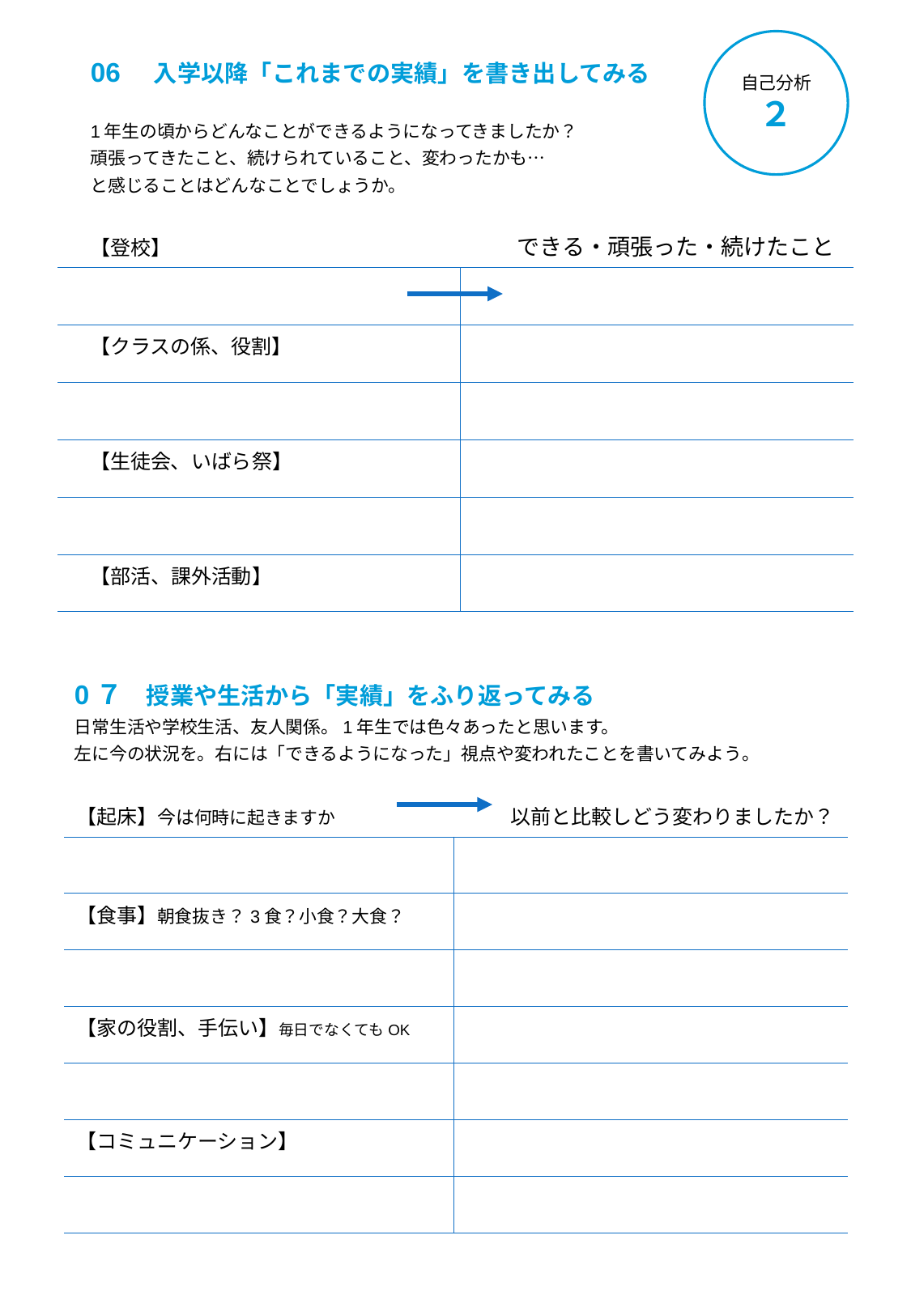

自己分析
２
06　入学以降「これまでの実績」を書き出してみる
1年生の頃からどんなことができるようになってきましたか？
頑張ってきたこと、続けられていること、変わったかも…
と感じることはどんなことでしょうか。
| 【登校】 | できる・頑張った・続けたこと |
| --- | --- |
|  |  |
| 【クラスの係、役割】 |  |
|  |  |
| 【生徒会、いばら祭】 |  |
|  |  |
| 【部活、課外活動】 |  |
|  |  |
0７　授業や生活から「実績」をふり返ってみる
日常生活や学校生活、友人関係。1年生では色々あったと思います。
左に今の状況を。右には「できるようになった」視点や変われたことを書いてみよう。
| 【起床】今は何時に起きますか | 以前と比較しどう変わりましたか？ |
| --- | --- |
|  |  |
| 【食事】朝食抜き？3食？小食？大食？ |  |
|  |  |
| 【家の役割、手伝い】毎日でなくてもOK |  |
|  |  |
| 【コミュニケーション】 |  |
|  |  |
|  |  |